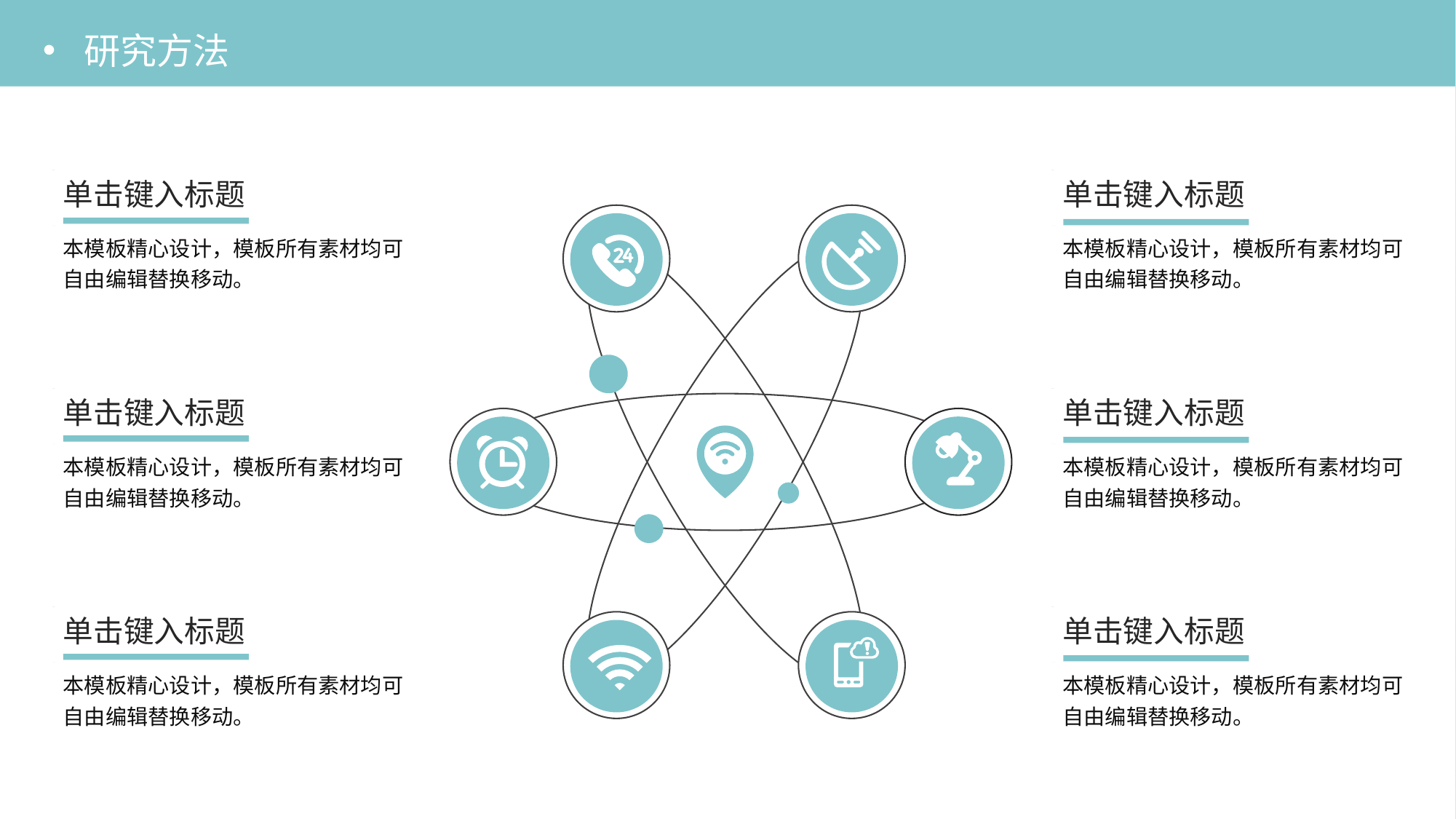

研究方法
单击键入标题
单击键入标题

本模板精心设计，模板所有素材均可自由编辑替换移动。
本模板精心设计，模板所有素材均可自由编辑替换移动。

单击键入标题
单击键入标题

本模板精心设计，模板所有素材均可自由编辑替换移动。
本模板精心设计，模板所有素材均可自由编辑替换移动。

单击键入标题
单击键入标题

本模板精心设计，模板所有素材均可自由编辑替换移动。
本模板精心设计，模板所有素材均可自由编辑替换移动。